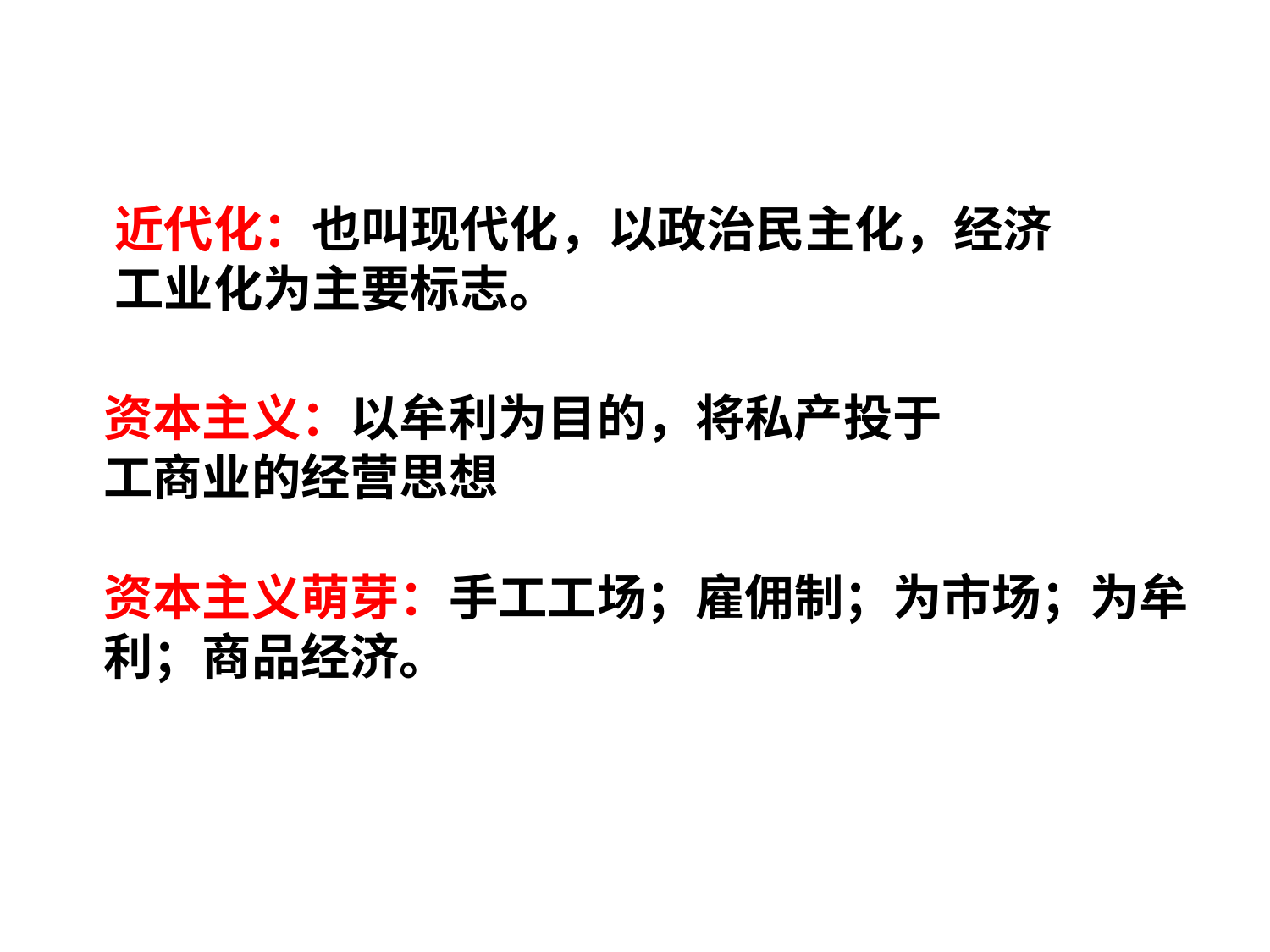

近代化：也叫现代化，以政治民主化，经济工业化为主要标志。
资本主义：以牟利为目的，将私产投于工商业的经营思想
资本主义萌芽：手工工场；雇佣制；为市场；为牟利；商品经济。